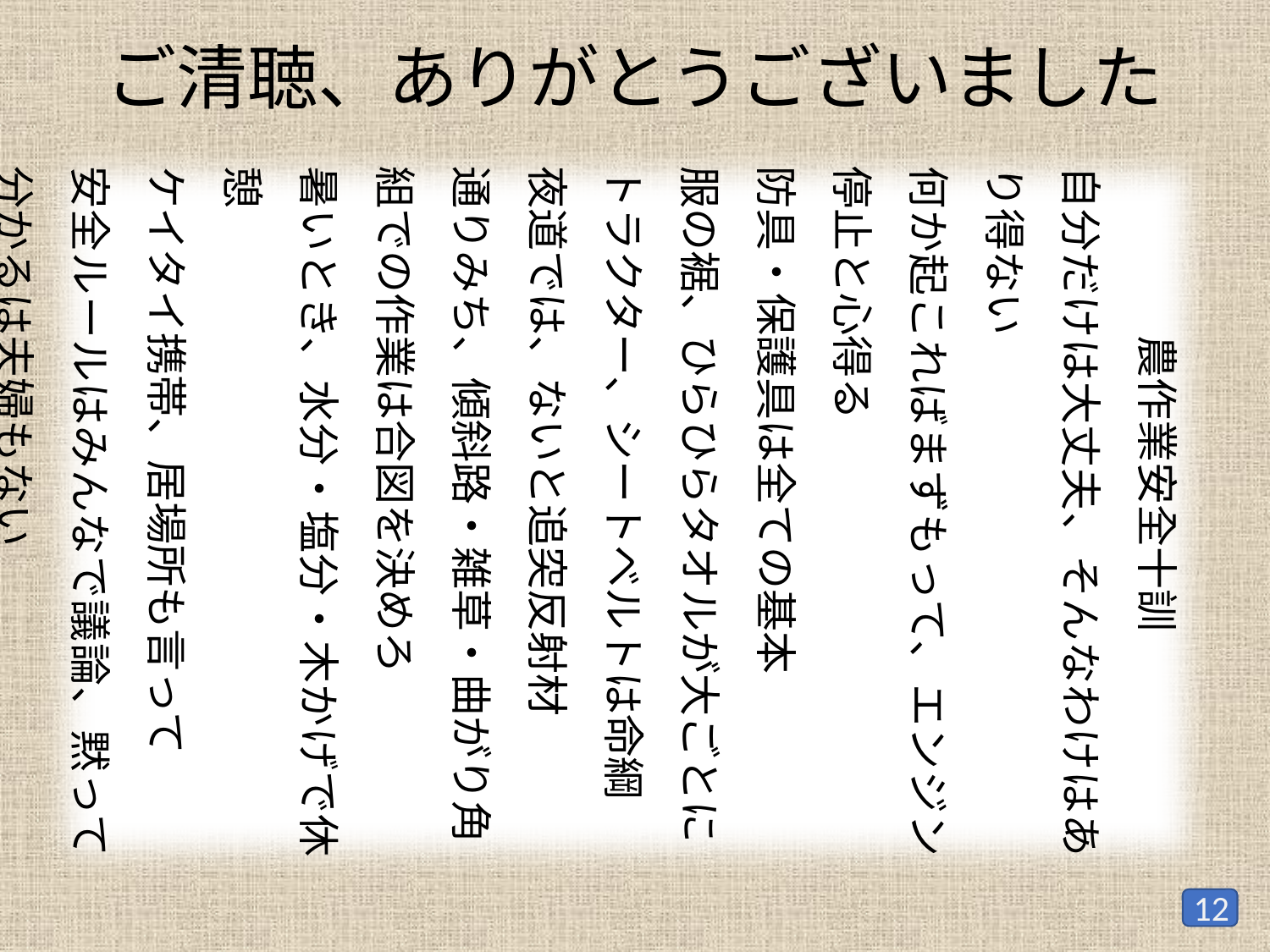

ご清聴、ありがとうございました
　　　　農作業安全十訓
自分だけは大丈夫、そんなわけはあり得ない
何か起こればまずもって、エンジン停止と心得る
防具・保護具は全ての基本
服の裾、ひらひらタオルが大ごとに
トラクター、シートベルトは命綱
夜道では、ないと追突反射材
通りみち、傾斜路・雑草・曲がり角
組での作業は合図を決めろ
暑いとき、水分・塩分・木かげで休憩
ケイタイ携帯、居場所も言って
安全ルールはみんなで議論、黙って分かるは夫婦もない
12